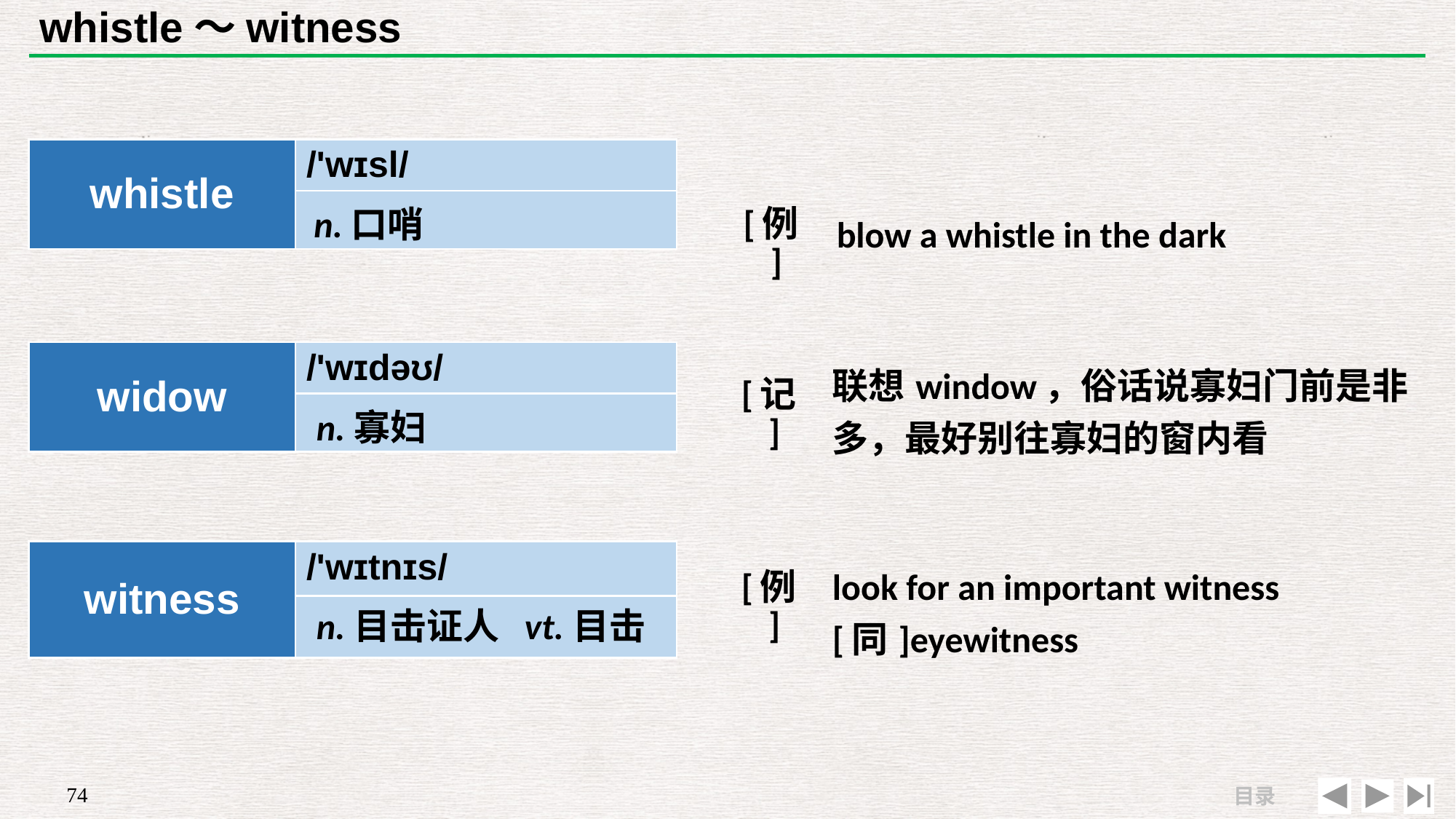

# whistle～witness

| whistle | /'wɪsl/ |
| --- | --- |
|  |  |
|  |  |
| --- | --- |
| [例] | blow a whistle in the dark |
n.口哨
| widow | /'wɪdəʊ/ |
| --- | --- |
|  |  |
| [记] | 联想window，俗话说寡妇门前是非多，最好别往寡妇的窗内看 |
| --- | --- |
|  |  |
n.寡妇
|  |  |
| --- | --- |
| [例] | look for an important witness　[同]eyewitness |
| witness | /'wɪtnɪs/ |
| --- | --- |
|  |  |
n.目击证人  vt.目击